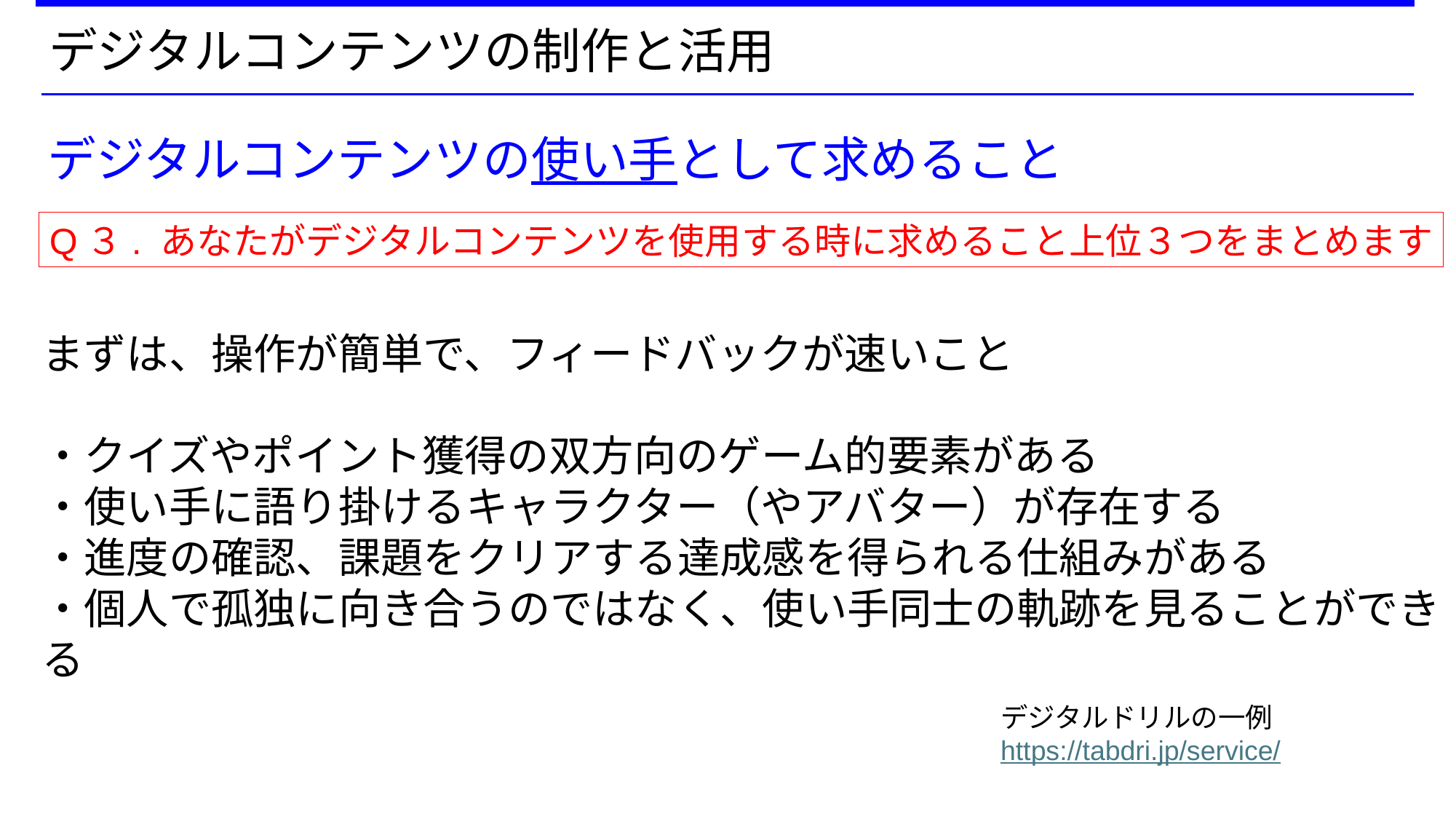

デジタルコンテンツの制作と活用
デジタルコンテンツの使い手として求めること
Q３. あなたがデジタルコンテンツを使用する時に求めること上位３つをまとめます
まずは、操作が簡単で、フィードバックが速いこと

・クイズやポイント獲得の双方向のゲーム的要素がある
・使い手に語り掛けるキャラクター（やアバター）が存在する
・進度の確認、課題をクリアする達成感を得られる仕組みがある
・個人で孤独に向き合うのではなく、使い手同士の軌跡を見ることができる
デジタルドリルの一例https://tabdri.jp/service/